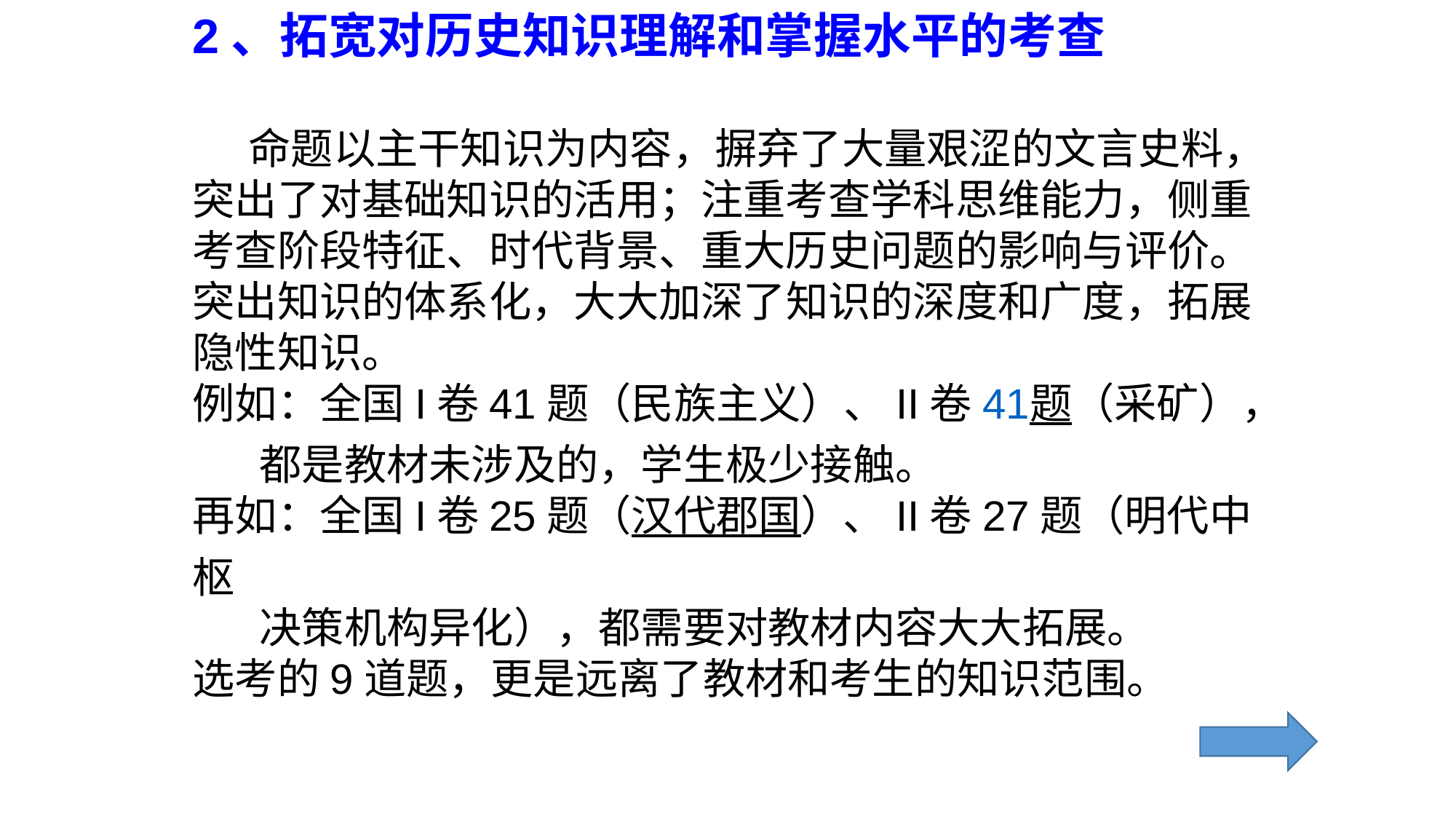

2、拓宽对历史知识理解和掌握水平的考查

        命题以主干知识为内容，摒弃了大量艰涩的文言史料，突出了对基础知识的活用；注重考查学科思维能力，侧重考查阶段特征、时代背景、重大历史问题的影响与评价。突出知识的体系化，大大加深了知识的深度和广度，拓展隐性知识。
例如：全国I卷41题（民族主义）、II卷41题（采矿），
      都是教材未涉及的，学生极少接触。
再如：全国I卷25题（汉代郡国）、II卷27题（明代中枢
      决策机构异化），都需要对教材内容大大拓展。
选考的9道题，更是远离了教材和考生的知识范围。